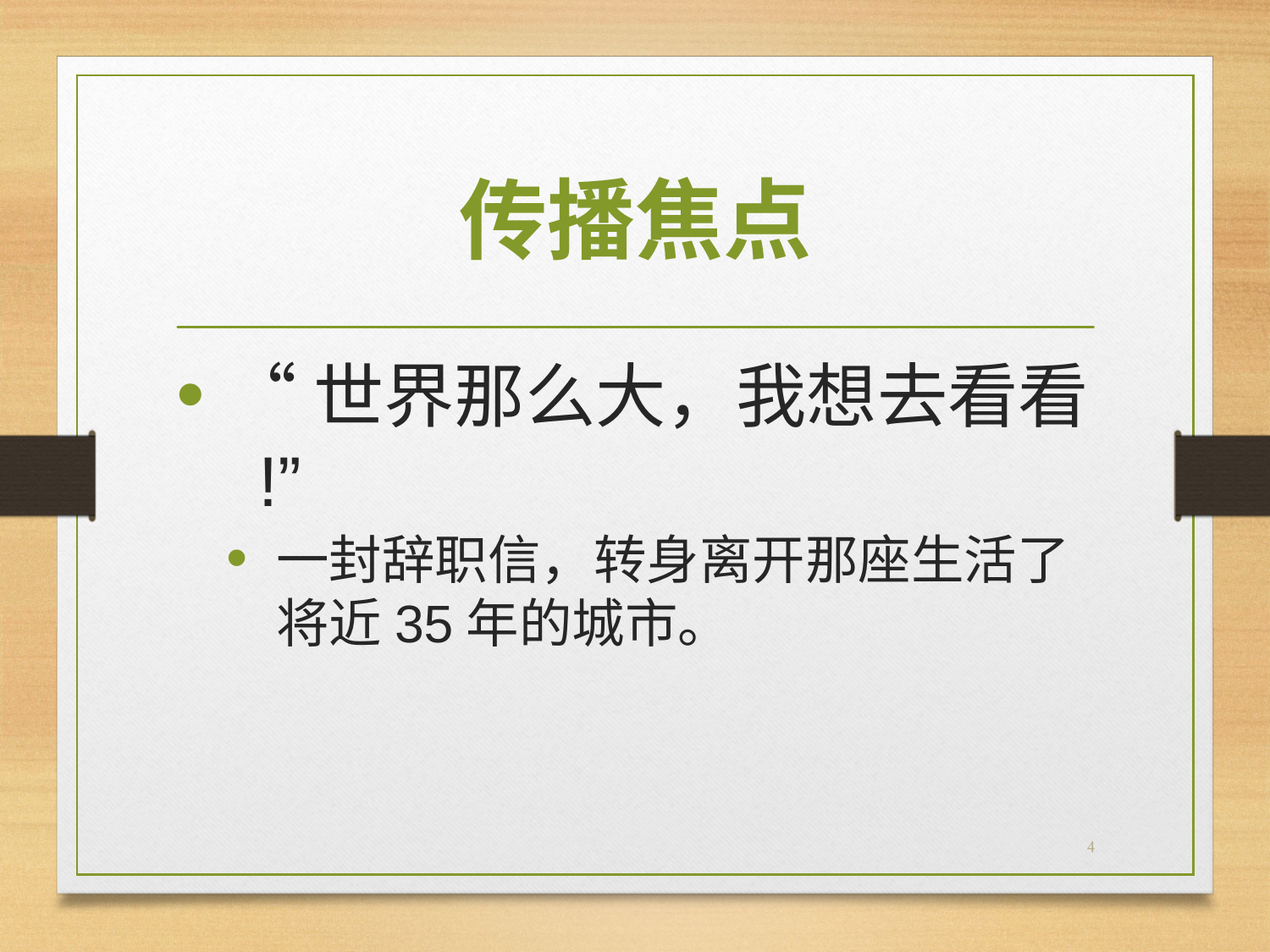

# 传播焦点
“世界那么大，我想去看看 !”
一封辞职信，转身离开那座生活了将近35年的城市。
4